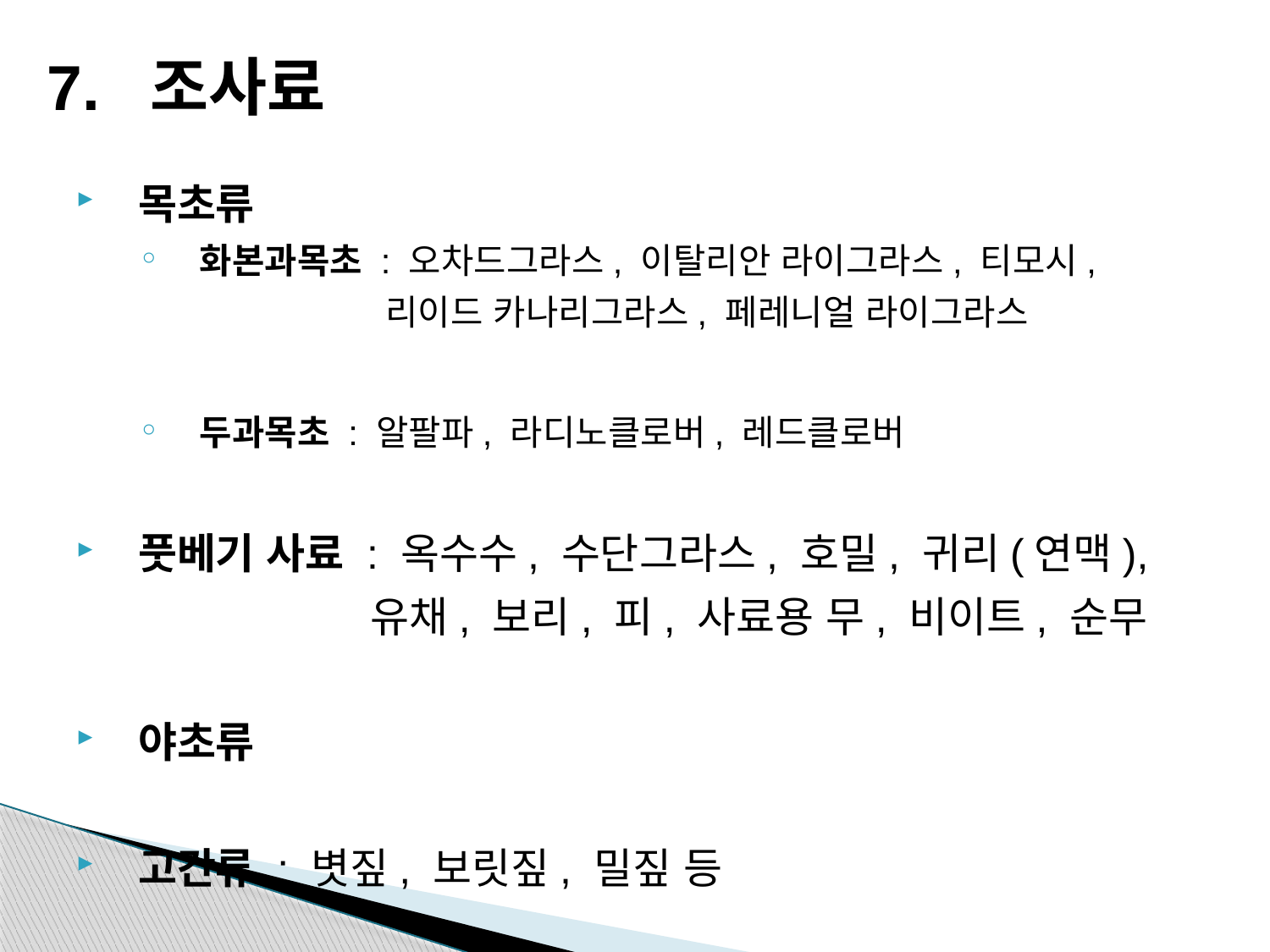

# 7.  조사료
목초류
화본과목초 : 오차드그라스, 이탈리안 라이그라스, 티모시,
                        리이드 카나리그라스, 페레니얼 라이그라스

두과목초 : 알팔파, 라디노클로버, 레드클로버

풋베기 사료 : 옥수수, 수단그라스, 호밀, 귀리(연맥),
                        유채, 보리, 피, 사료용 무, 비이트, 순무

야초류

고간류 : 볏짚, 보릿짚, 밀짚 등